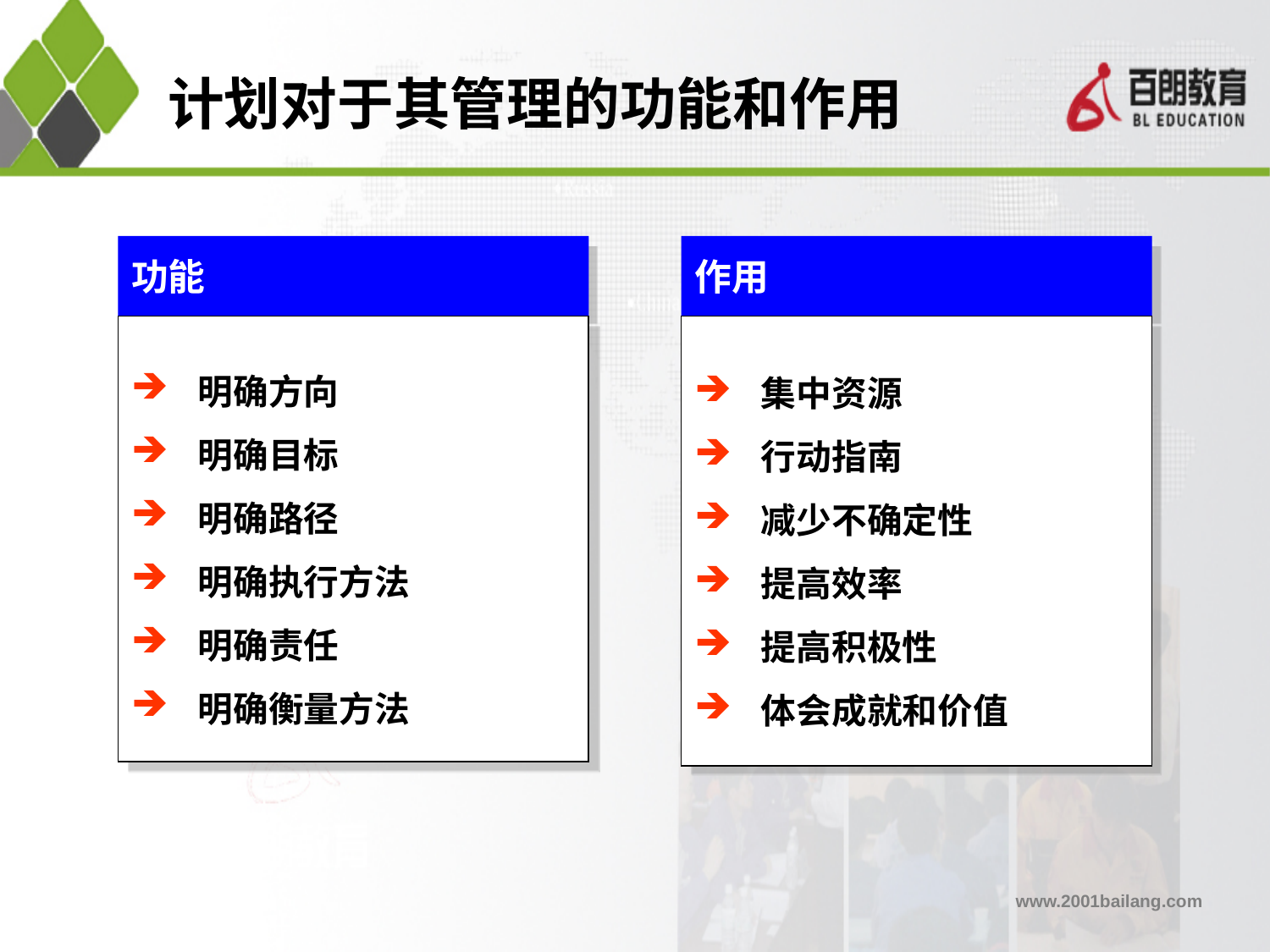

# 计划对于其管理的功能和作用
功能
作用
明确方向
明确目标
明确路径
明确执行方法
明确责任
明确衡量方法
集中资源
行动指南
减少不确定性
提高效率
提高积极性
体会成就和价值